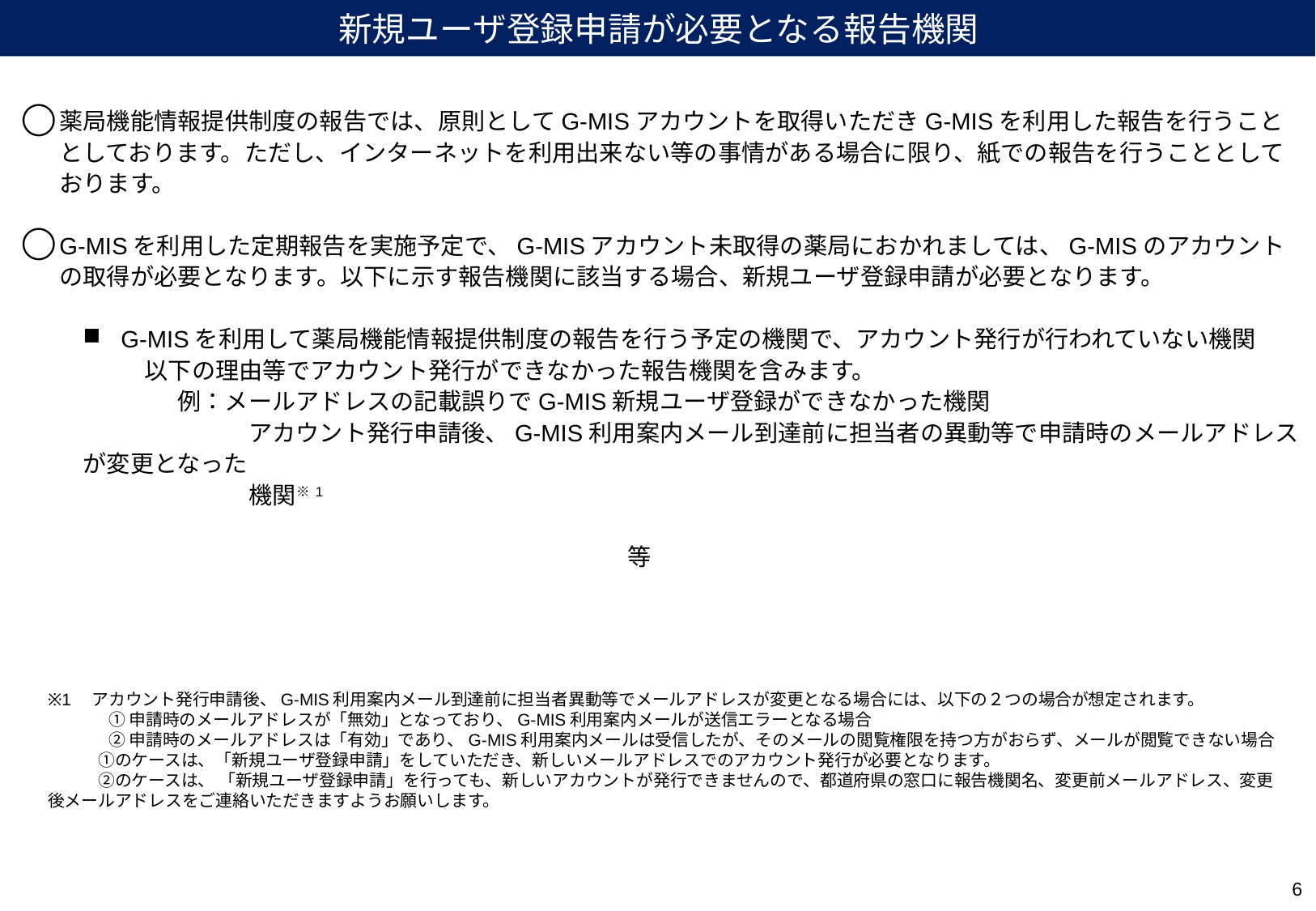

新規ユーザ登録申請が必要となる報告機関
薬局機能情報提供制度の報告では、原則としてG-MISアカウントを取得いただきG-MISを利用した報告を行うこととしております。ただし、インターネットを利用出来ない等の事情がある場合に限り、紙での報告を行うこととしております。

G-MISを利用した定期報告を実施予定で、G-MISアカウント未取得の薬局におかれましては、G-MISのアカウントの取得が必要となります。以下に示す報告機関に該当する場合、新規ユーザ登録申請が必要となります。

G-MISを利用して薬局機能情報提供制度の報告を行う予定の機関で、アカウント発行が行われていない機関
　以下の理由等でアカウント発行ができなかった報告機関を含みます。
　　　　例：メールアドレスの記載誤りでG-MIS新規ユーザ登録ができなかった機関
　　　　　　　アカウント発行申請後、G-MIS利用案内メール到達前に担当者の異動等で申請時のメールアドレスが変更となった
　　　　　　　機関※1
　　　　　　　　　　　　　　　　　　　　　　　　　　　　　　　　　　　　　　　　　　　　　　　　　　　　　　　　　　　　　　　　　　　　　　　　　　等

※1　アカウント発行申請後、G-MIS利用案内メール到達前に担当者異動等でメールアドレスが変更となる場合には、以下の２つの場合が想定されます。
①申請時のメールアドレスが「無効」となっており、G-MIS利用案内メールが送信エラーとなる場合
②申請時のメールアドレスは「有効」であり、G-MIS利用案内メールは受信したが、そのメールの閲覧権限を持つ方がおらず、メールが閲覧できない場合
　　　①のケースは、「新規ユーザ登録申請」をしていただき、新しいメールアドレスでのアカウント発行が必要となります。
　　　②のケースは、 「新規ユーザ登録申請」を行っても、新しいアカウントが発行できませんので、都道府県の窓口に報告機関名、変更前メールアドレス、変更後メールアドレスをご連絡いただきますようお願いします。
6